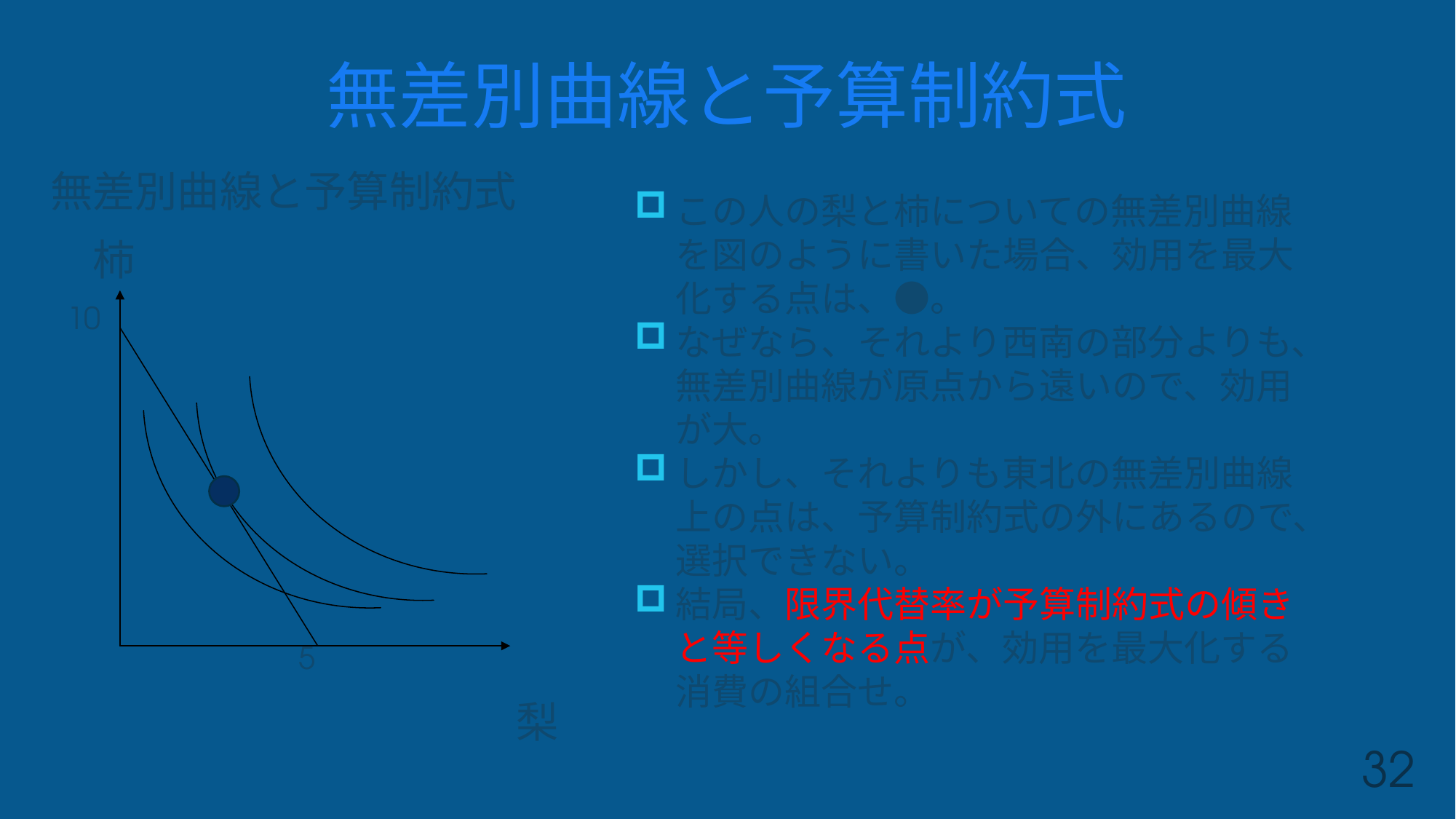

# 無差別曲線と予算制約式

無差別曲線と予算制約式
　柿
  10

                     5
　　　　　　　　　　　梨
この人の梨と柿についての無差別曲線を図のように書いた場合、効用を最大化する点は、●。
なぜなら、それより西南の部分よりも、無差別曲線が原点から遠いので、効用が大。
しかし、それよりも東北の無差別曲線上の点は、予算制約式の外にあるので、選択できない。
結局、限界代替率が予算制約式の傾きと等しくなる点が、効用を最大化する消費の組合せ。
32